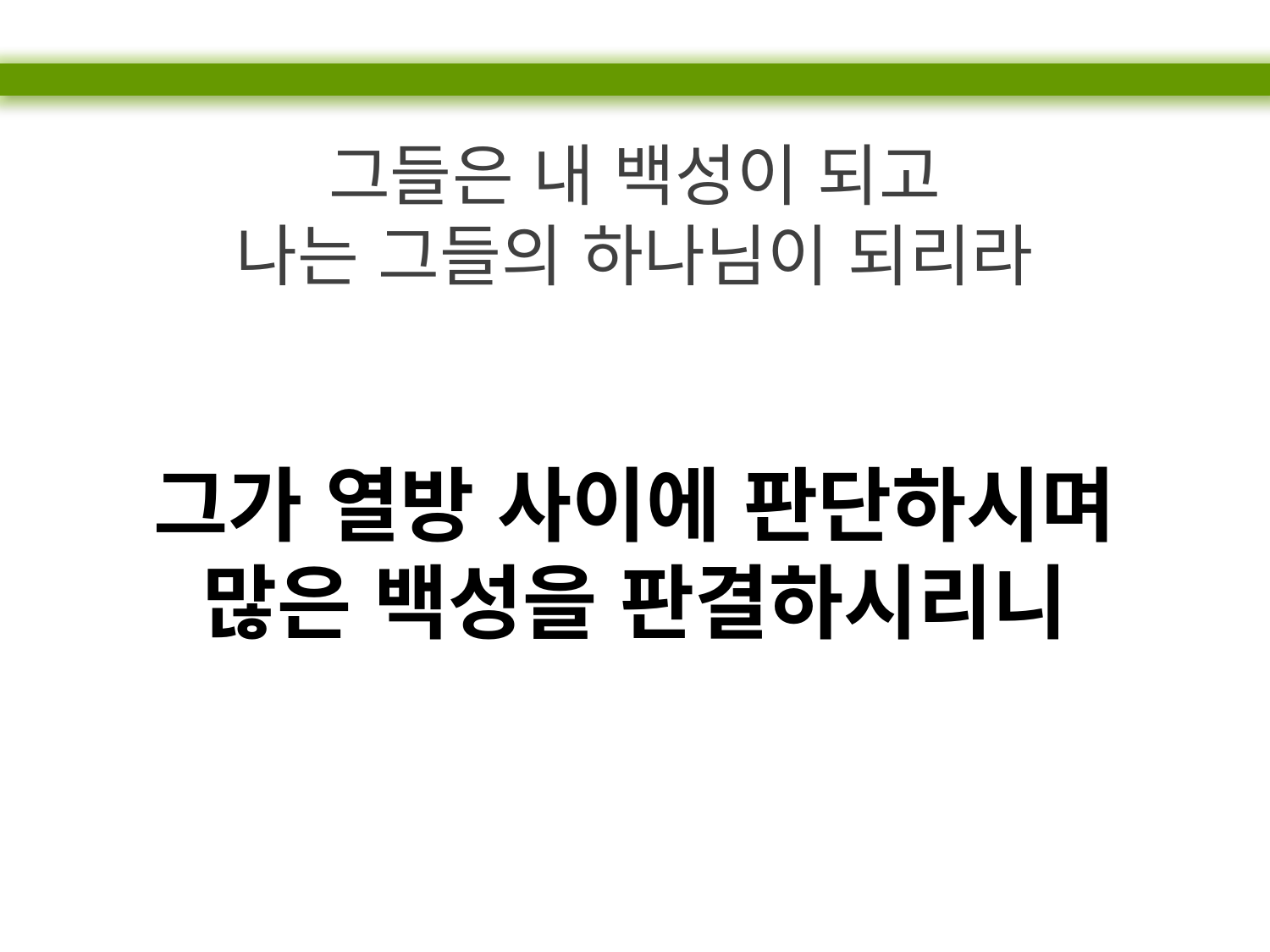

그들은 내 백성이 되고
나는 그들의 하나님이 되리라
그가 열방 사이에 판단하시며
많은 백성을 판결하시리니